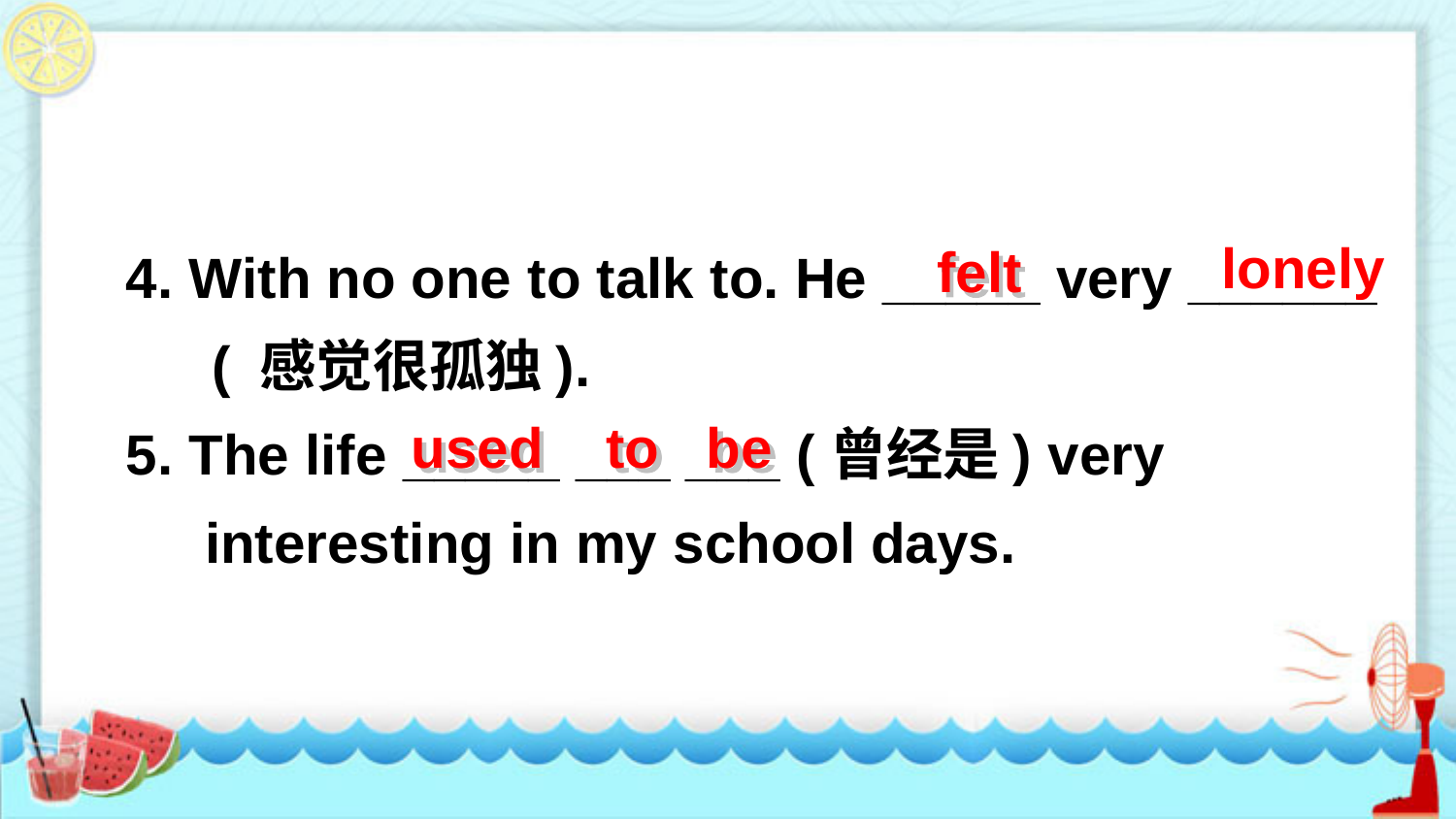

4. With no one to talk to. He _____ very ______ ( 感觉很孤独).
5. The life _____ ___ ___ (曾经是) very
     interesting in my school days.
 lonely
felt
used    to   be